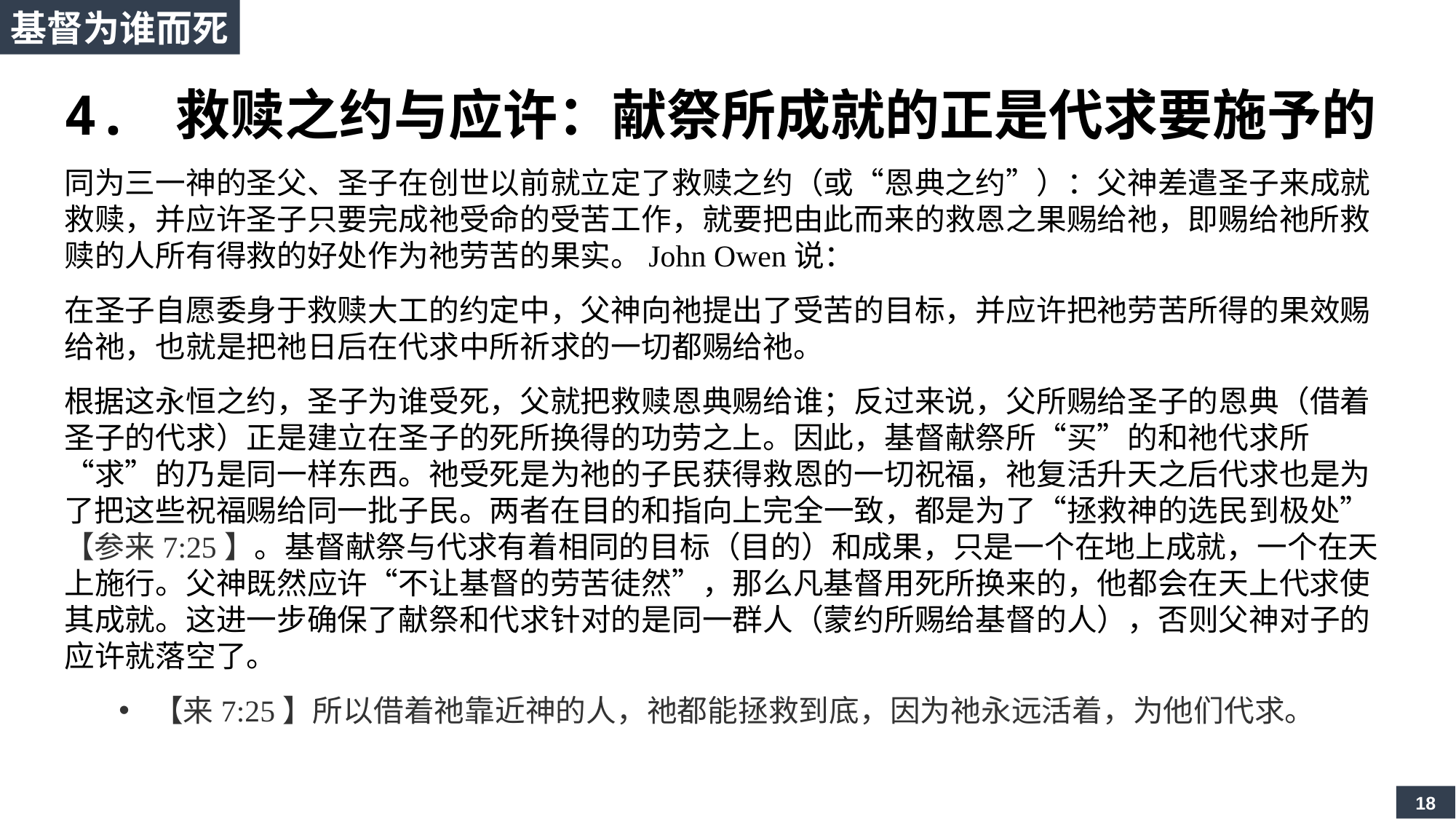

基督为谁而死
4. 救赎之约与应许：献祭所成就的正是代求要施予的
同为三一神的圣父、圣子在创世以前就立定了救赎之约（或“恩典之约”）：父神差遣圣子来成就救赎，并应许圣子只要完成祂受命的受苦工作，就要把由此而来的救恩之果赐给祂，即赐给祂所救赎的人所有得救的好处作为祂劳苦的果实。John Owen说：
在圣子自愿委身于救赎大工的约定中，父神向祂提出了受苦的目标，并应许把祂劳苦所得的果效赐给祂，也就是把祂日后在代求中所祈求的一切都赐给祂。
根据这永恒之约，圣子为谁受死，父就把救赎恩典赐给谁；反过来说，父所赐给圣子的恩典（借着圣子的代求）正是建立在圣子的死所换得的功劳之上。因此，基督献祭所“买”的和祂代求所“求”的乃是同一样东西。祂受死是为祂的子民获得救恩的一切祝福，祂复活升天之后代求也是为了把这些祝福赐给同一批子民。两者在目的和指向上完全一致，都是为了“拯救神的选民到极处”【参来7:25】。基督献祭与代求有着相同的目标（目的）和成果，只是一个在地上成就，一个在天上施行。父神既然应许“不让基督的劳苦徒然”，那么凡基督用死所换来的，他都会在天上代求使其成就。这进一步确保了献祭和代求针对的是同一群人（蒙约所赐给基督的人），否则父神对子的应许就落空了。
【来7:25】所以借着祂靠近神的人，祂都能拯救到底，因为祂永远活着，为他们代求。
18